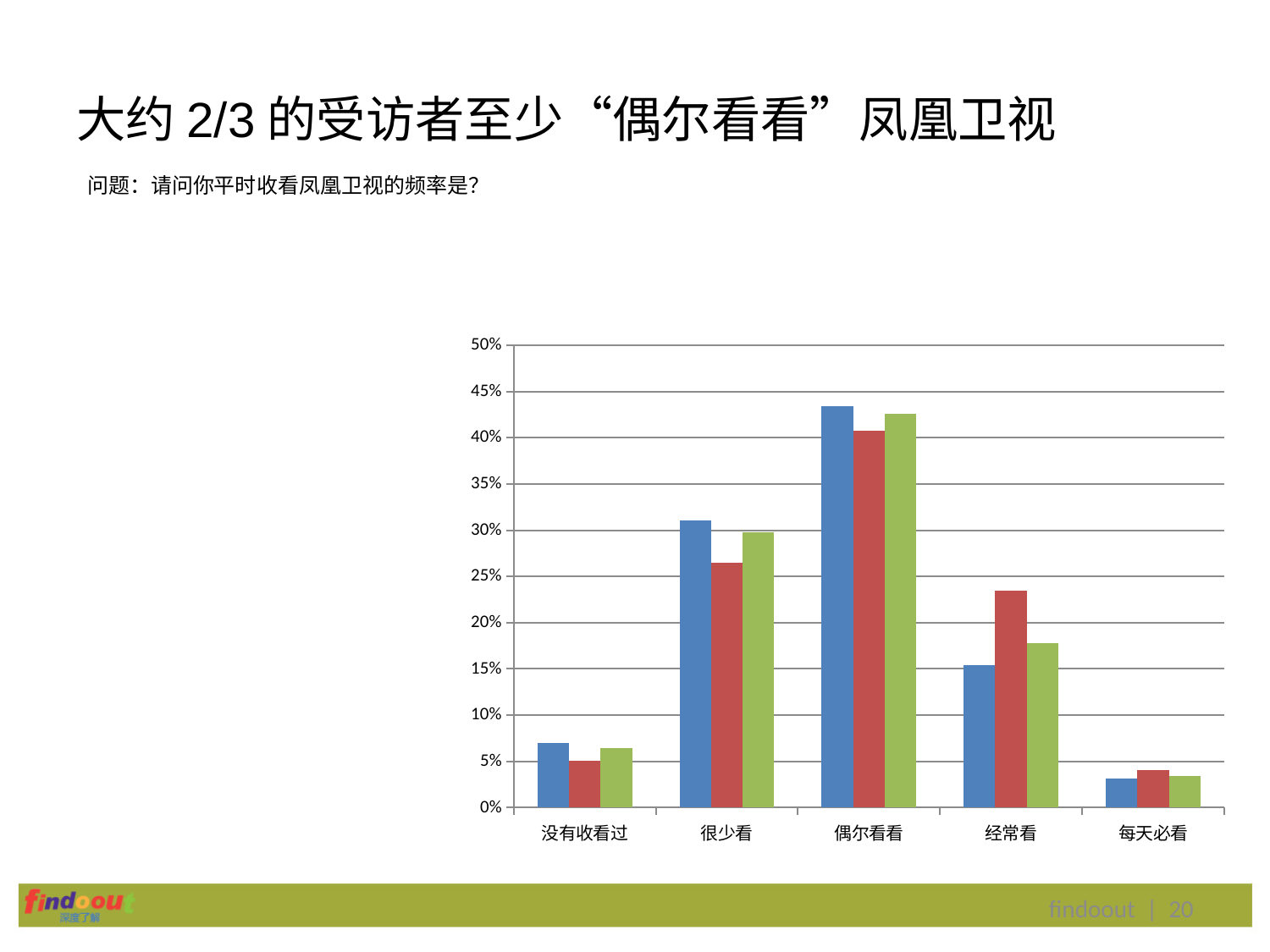

# 大约2/3的受访者至少“偶尔看看”凤凰卫视
问题：请问你平时收看凤凰卫视的频率是？

### Chart

| Category | 25-35岁 | 35-45岁 | Total |
|---|---|---|---|
| 没有收看过 | 0.07000000000000002 | 0.051000000000000004 | 0.06400000000000003 |
| 很少看 | 0.3110000000000001 | 0.265 | 0.29800000000000015 |
| 偶尔看看 | 0.4340000000000001 | 0.4080000000000001 | 0.42600000000000016 |
| 经常看 | 0.15400000000000005 | 0.23500000000000001 | 0.17800000000000007 |
| 每天必看 | 0.03100000000000001 | 0.041 | 0.034 |
findoout  |  20